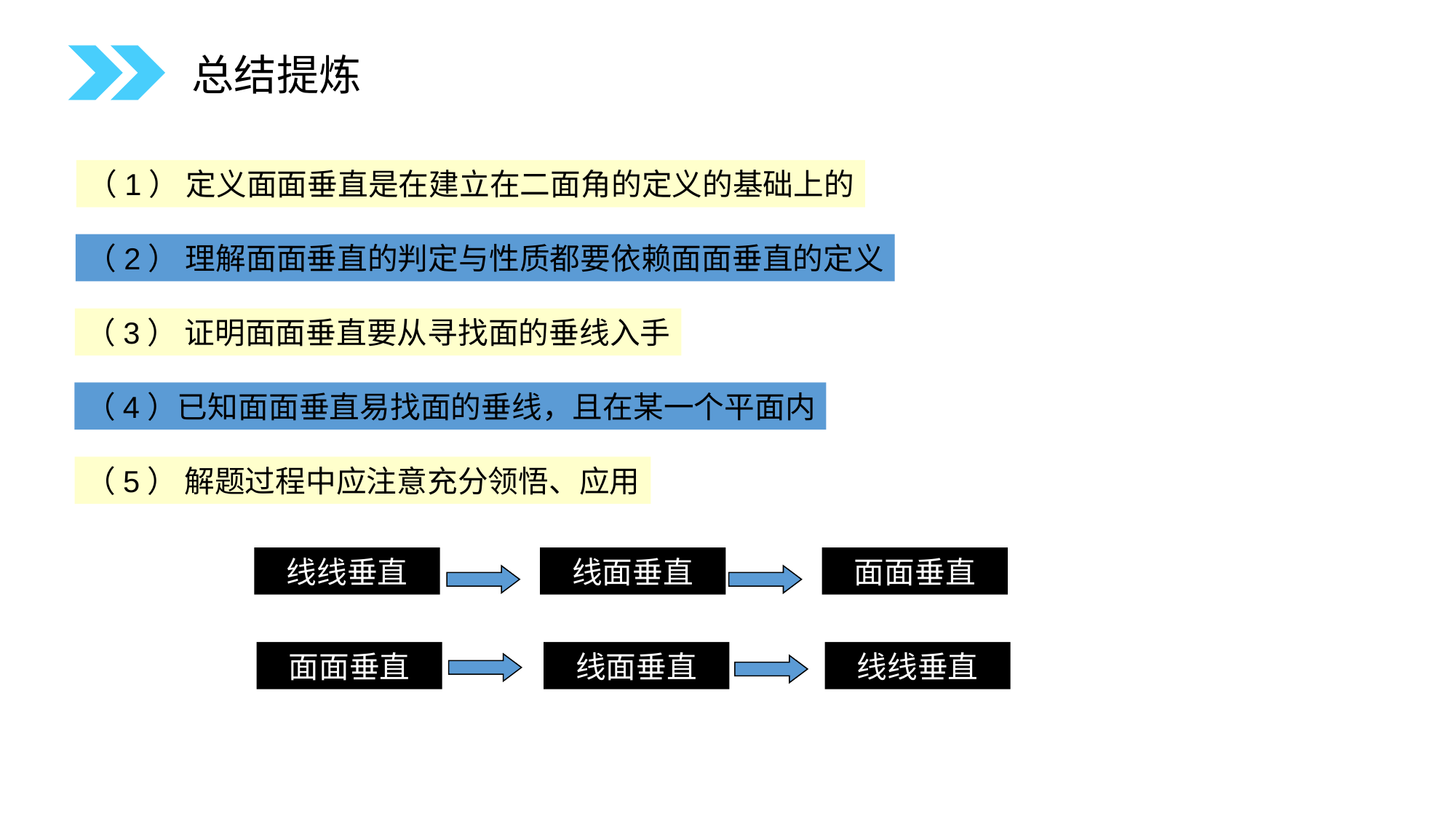

总结提炼
（1） 定义面面垂直是在建立在二面角的定义的基础上的
（2） 理解面面垂直的判定与性质都要依赖面面垂直的定义
（3） 证明面面垂直要从寻找面的垂线入手
（4）已知面面垂直易找面的垂线，且在某一个平面内
（5） 解题过程中应注意充分领悟、应用
线线垂直
线面垂直
面面垂直

面面垂直
线面垂直
线线垂直